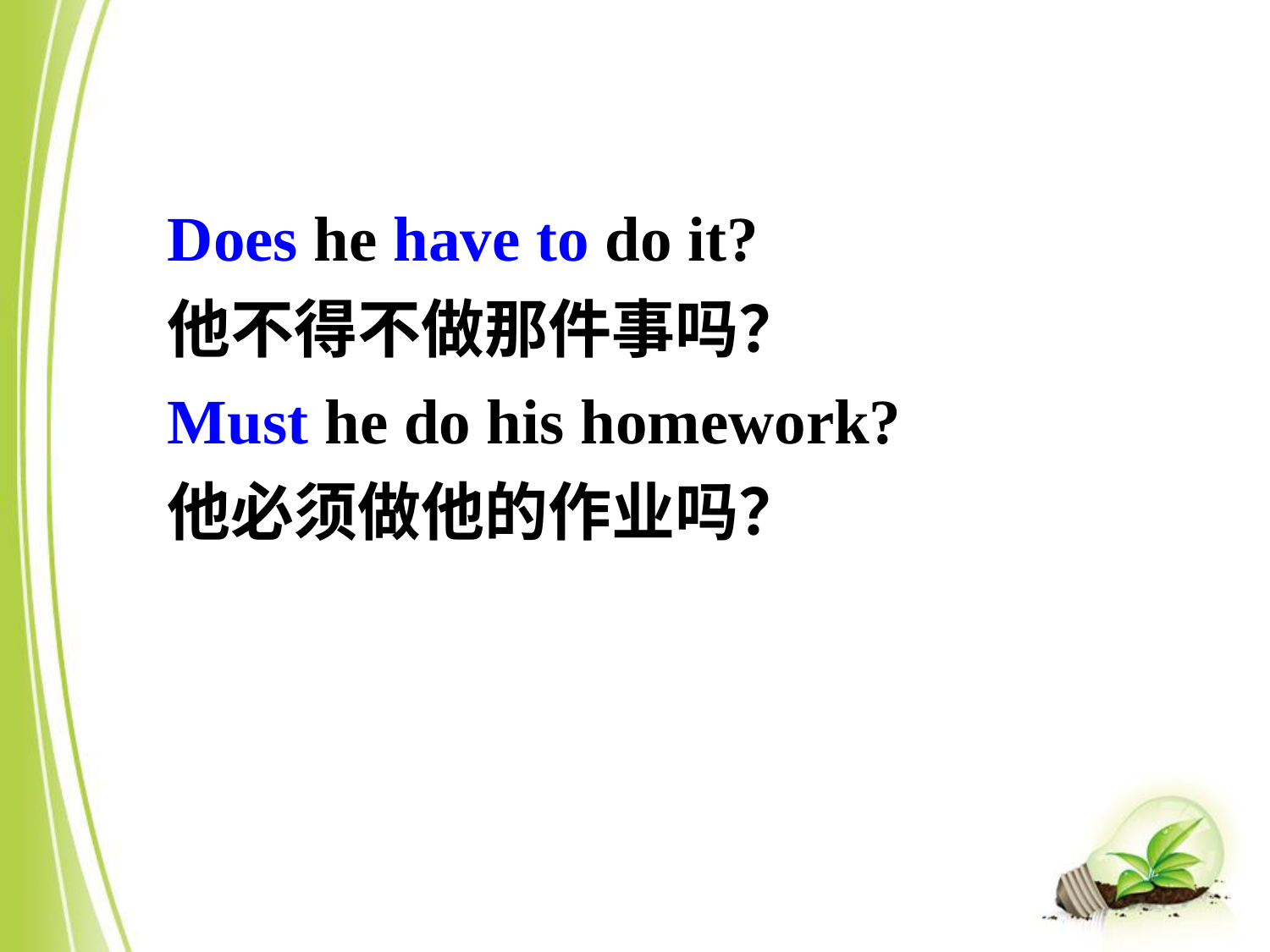

Does he have to do it?
他不得不做那件事吗？
Must he do his homework?
他必须做他的作业吗？